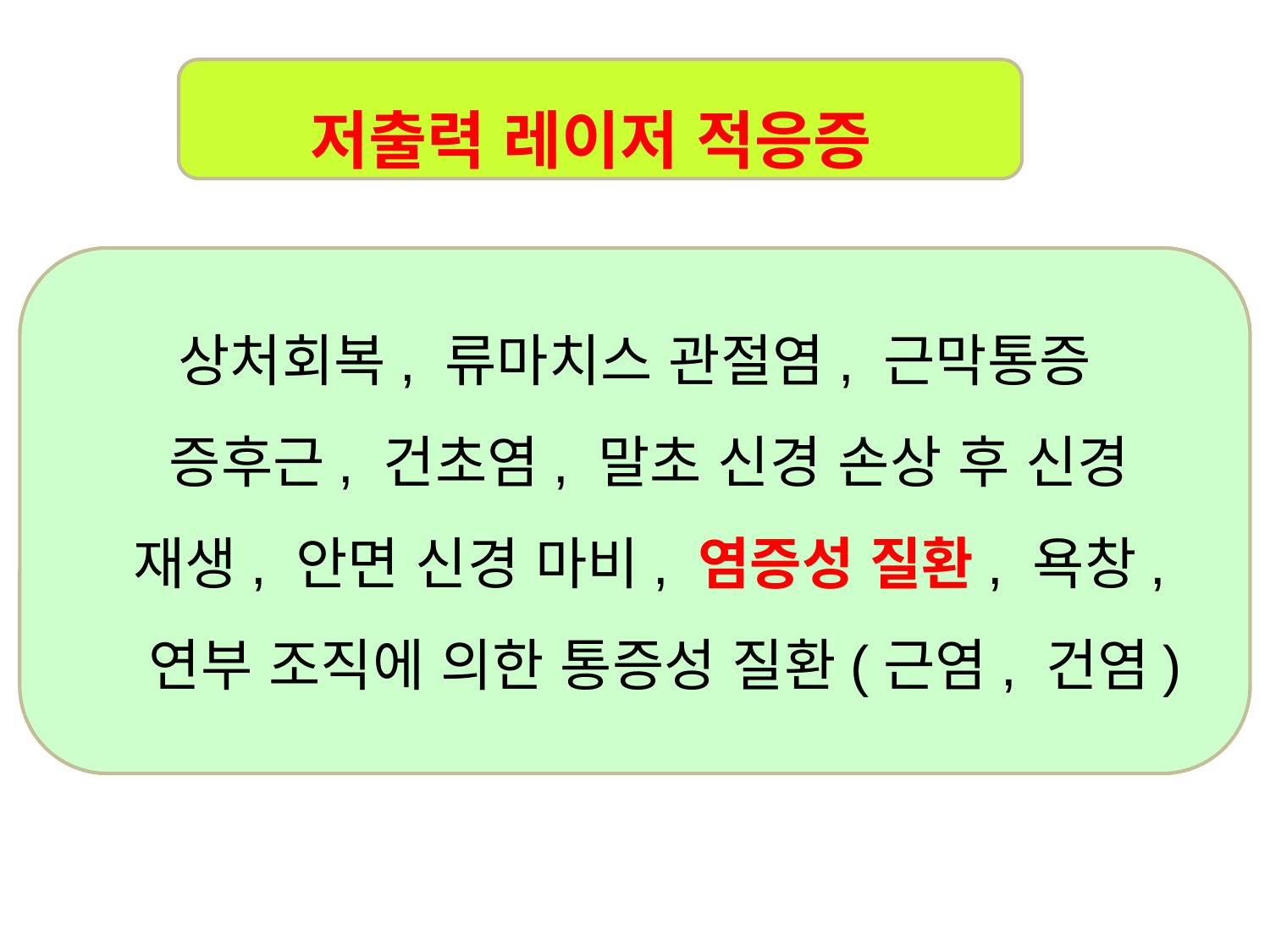

저출력 레이저 적응증
상처회복, 류마치스 관절염, 근막통증

 증후근, 건초염, 말초 신경 손상 후 신경

 재생, 안면 신경 마비, 염증성 질환, 욕창,

   연부 조직에 의한 통증성 질환(근염, 건염)